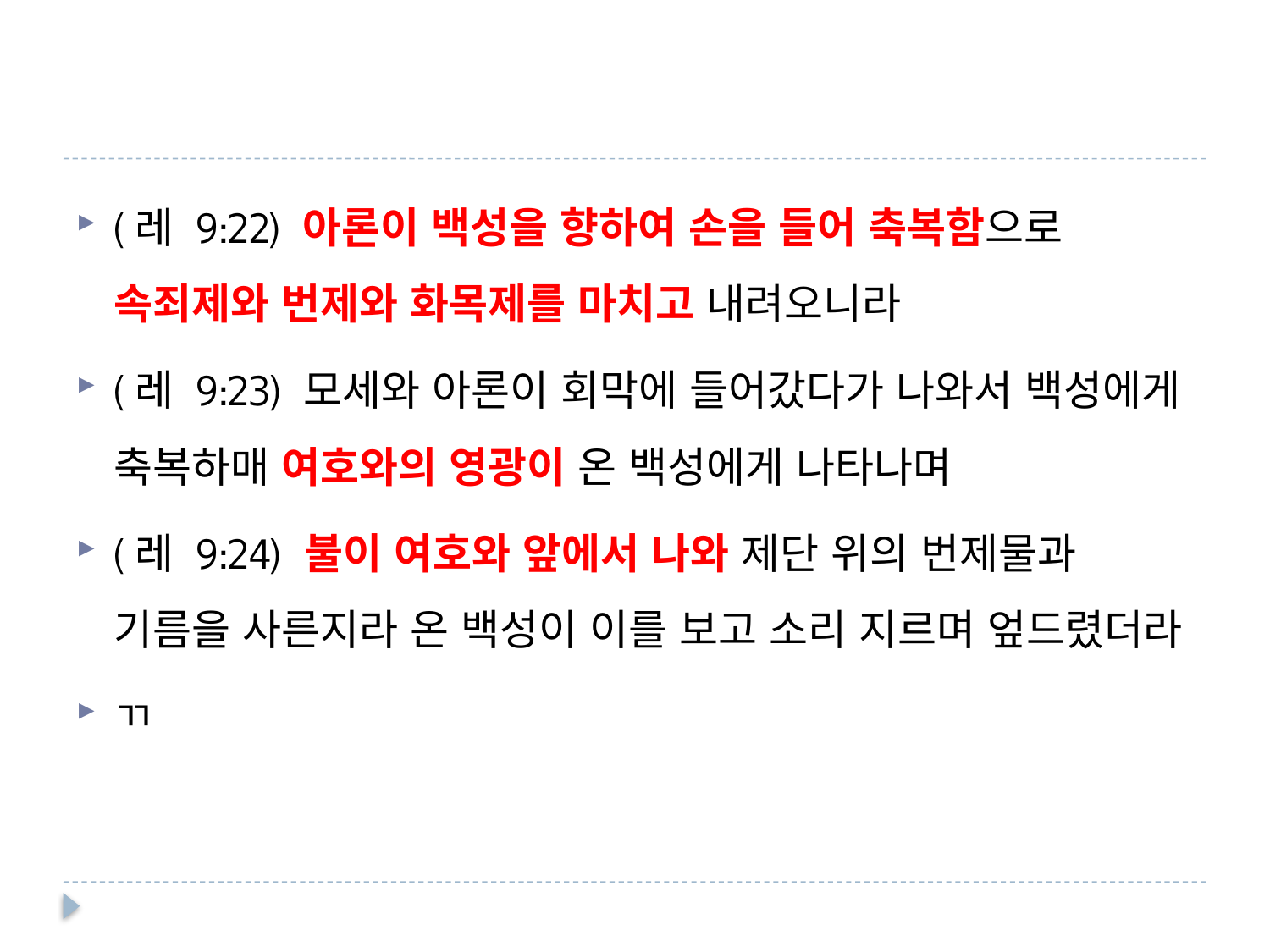

#
(레 9:22) 아론이 백성을 향하여 손을 들어 축복함으로 속죄제와 번제와 화목제를 마치고 내려오니라
(레 9:23) 모세와 아론이 회막에 들어갔다가 나와서 백성에게 축복하매 여호와의 영광이 온 백성에게 나타나며
(레 9:24) 불이 여호와 앞에서 나와 제단 위의 번제물과 기름을 사른지라 온 백성이 이를 보고 소리 지르며 엎드렸더라
ㄲ